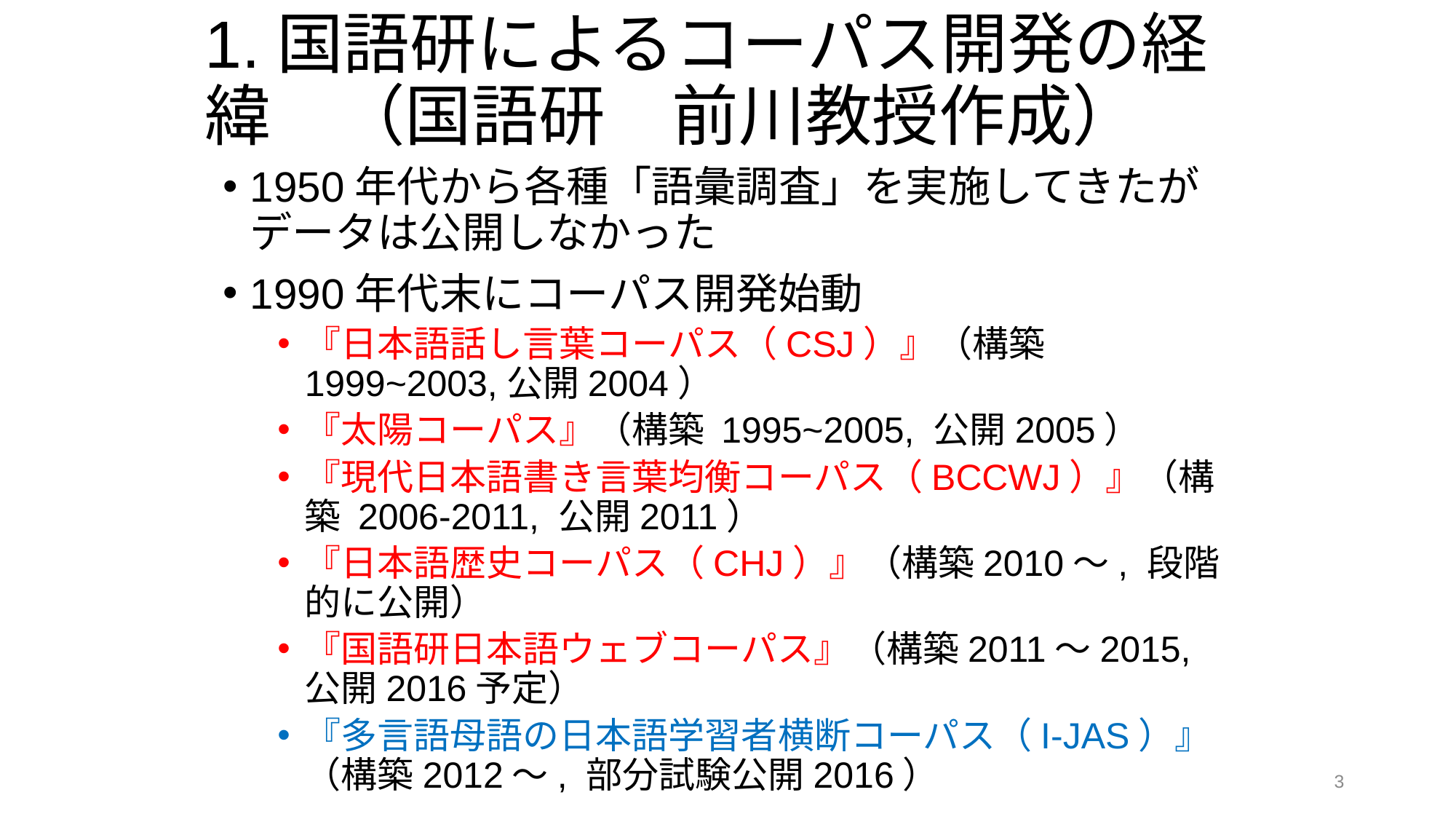

# 1.国語研によるコーパス開発の経緯　（国語研　前川教授作成）
1950年代から各種「語彙調査」を実施してきたがデータは公開しなかった
1990年代末にコーパス開発始動
『日本語話し言葉コーパス（CSJ）』（構築 1999~2003,公開2004）
『太陽コーパス』（構築 1995~2005, 公開2005）
『現代日本語書き言葉均衡コーパス（BCCWJ）』（構築 2006-2011, 公開2011）
『日本語歴史コーパス（CHJ）』（構築2010～, 段階的に公開）
『国語研日本語ウェブコーパス』（構築2011～2015, 公開2016予定）
『多言語母語の日本語学習者横断コーパス（I-JAS）』（構築2012～, 部分試験公開2016）
3